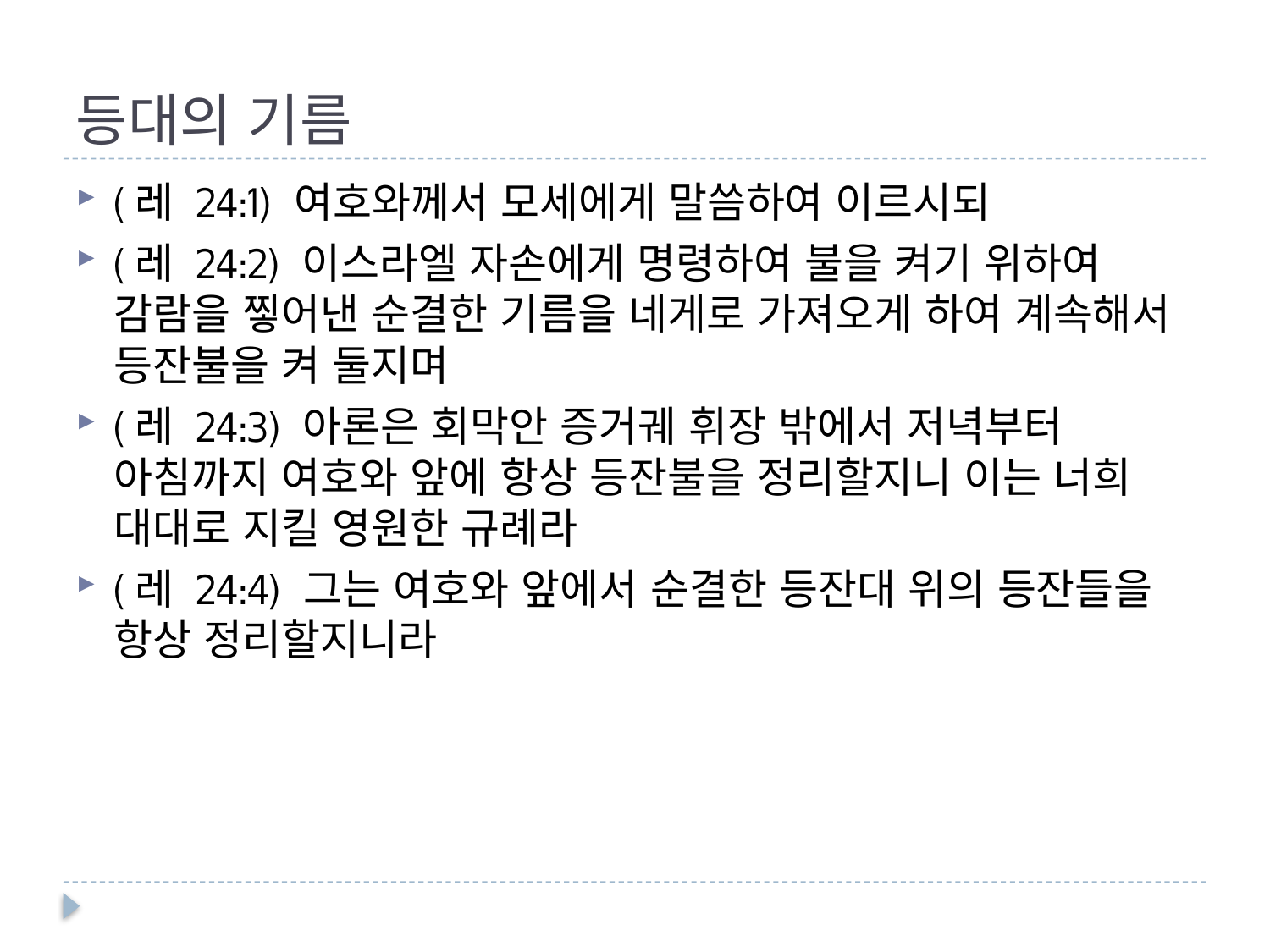

# 등대의 기름
(레 24:1) 여호와께서 모세에게 말씀하여 이르시되
(레 24:2) 이스라엘 자손에게 명령하여 불을 켜기 위하여 감람을 찧어낸 순결한 기름을 네게로 가져오게 하여 계속해서 등잔불을 켜 둘지며
(레 24:3) 아론은 회막안 증거궤 휘장 밖에서 저녁부터 아침까지 여호와 앞에 항상 등잔불을 정리할지니 이는 너희 대대로 지킬 영원한 규례라
(레 24:4) 그는 여호와 앞에서 순결한 등잔대 위의 등잔들을 항상 정리할지니라